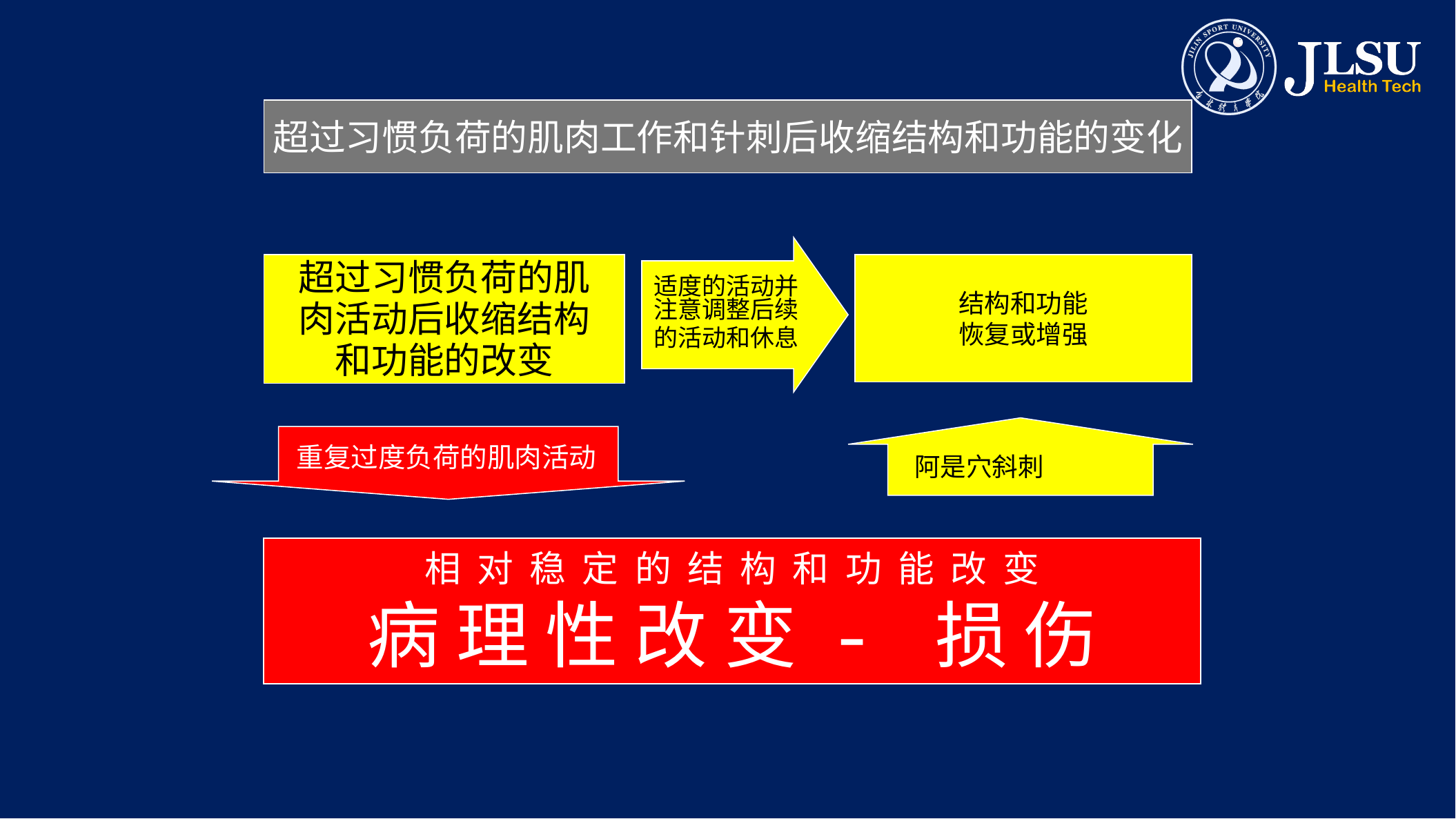

超过习惯负荷的肌肉工作和针刺后收缩结构和功能的变化

适度的活动并
注意调整后续
的活动和休息

超过习惯负荷的肌
肉活动后收缩结构
和功能的改变

结构和功能
恢复或增强

 重复过度负荷的肌肉活动
      阿是穴斜刺

相  对  稳  定  的  结  构  和  功  能  改  变
病 理 性 改 变 - 损 伤